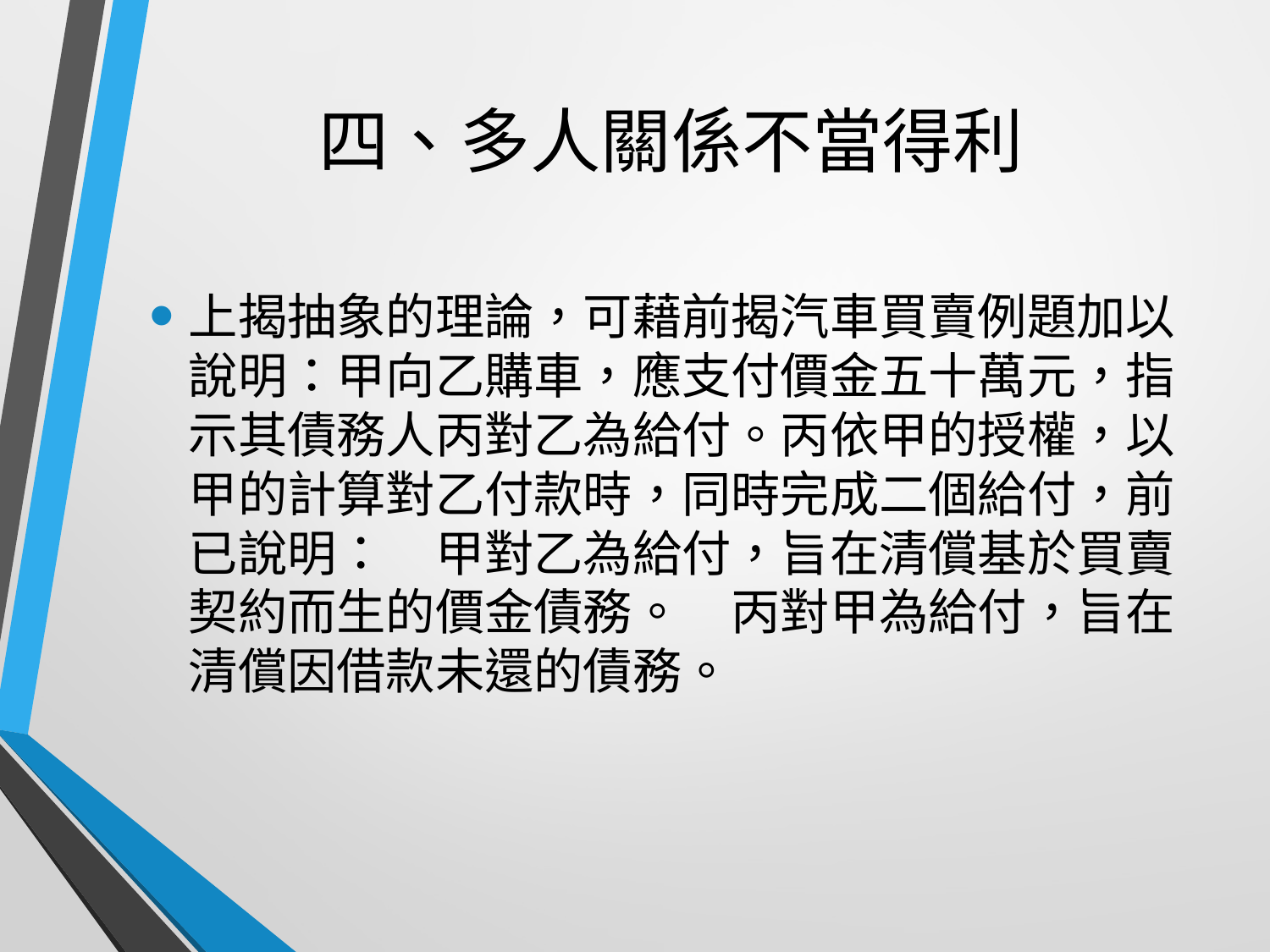

# 四、多人關係不當得利
上揭抽象的理論，可藉前揭汽車買賣例題加以說明：甲向乙購車，應支付價金五十萬元，指示其債務人丙對乙為給付。丙依甲的授權，以甲的計算對乙付款時，同時完成二個給付，前已說明：　甲對乙為給付，旨在清償基於買賣契約而生的價金債務。　丙對甲為給付，旨在清償因借款未還的債務。